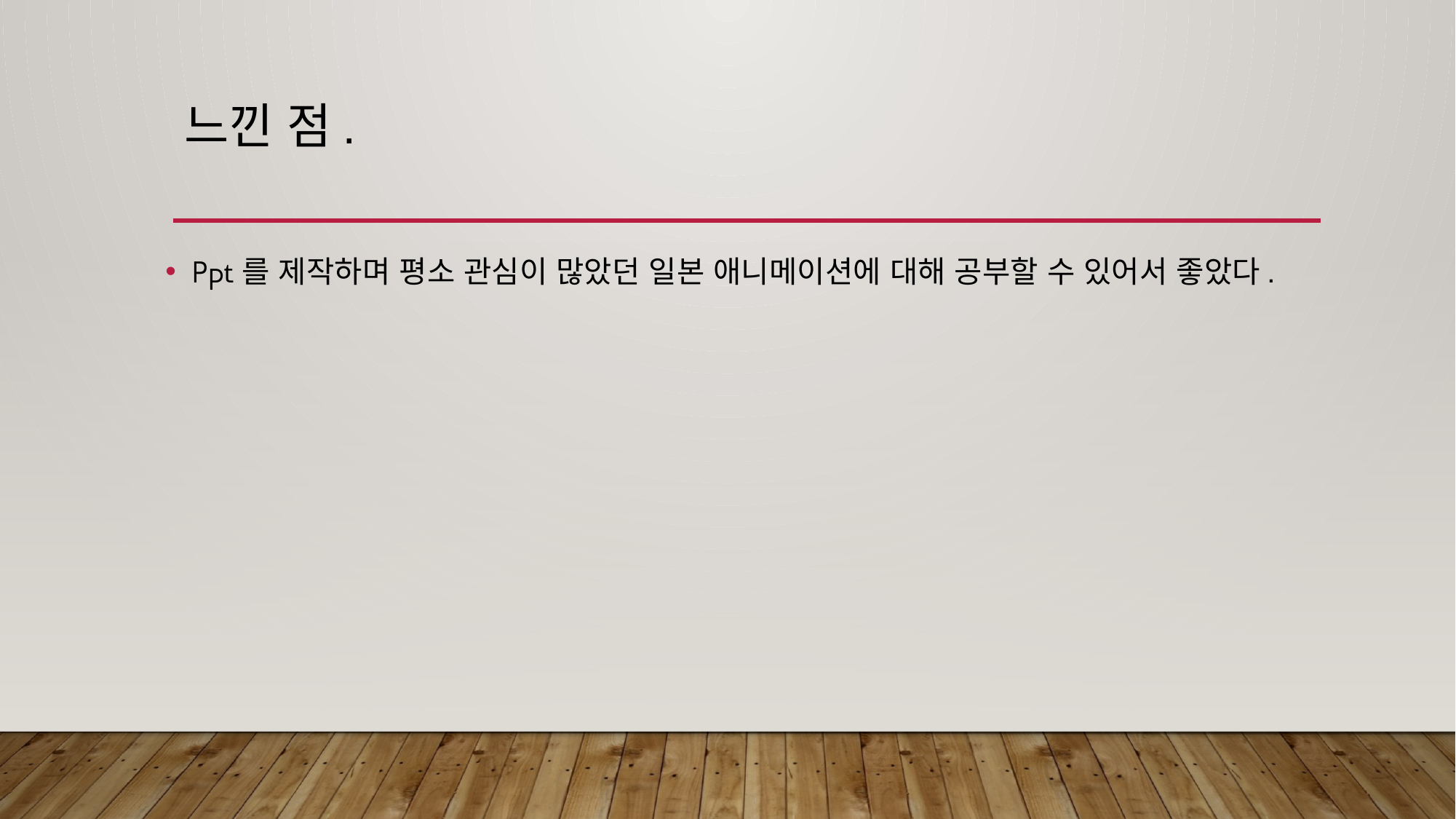

# 느낀 점.
Ppt를 제작하며 평소 관심이 많았던 일본 애니메이션에 대해 공부할 수 있어서 좋았다.